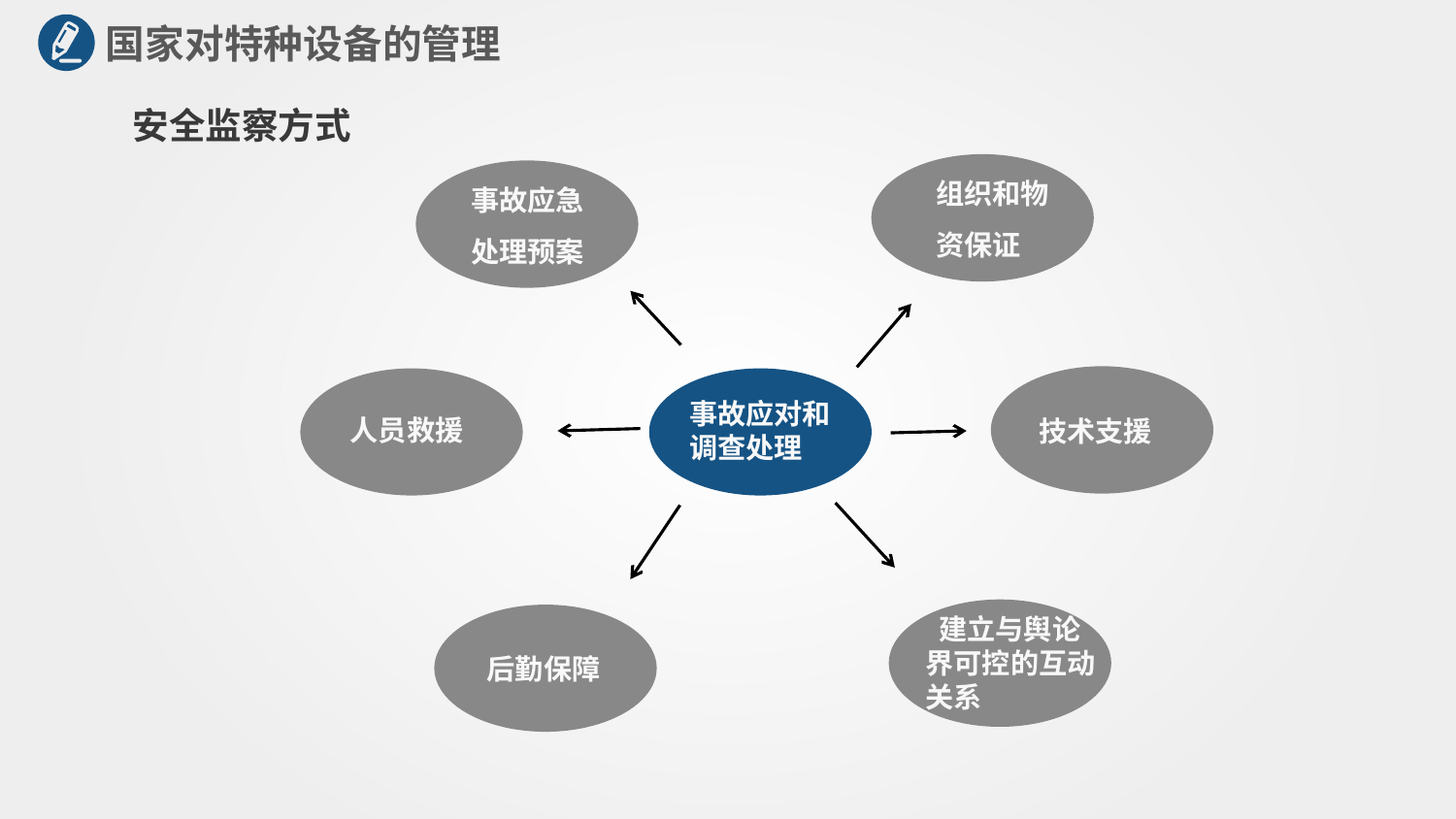

国家对特种设备的管理

安全监察方式
组织和物
资保证

事故应急
处理预案

人员救援
事故应对和调查处理
技术支援

 建立与舆论
界可控的互动
关系
后勤保障